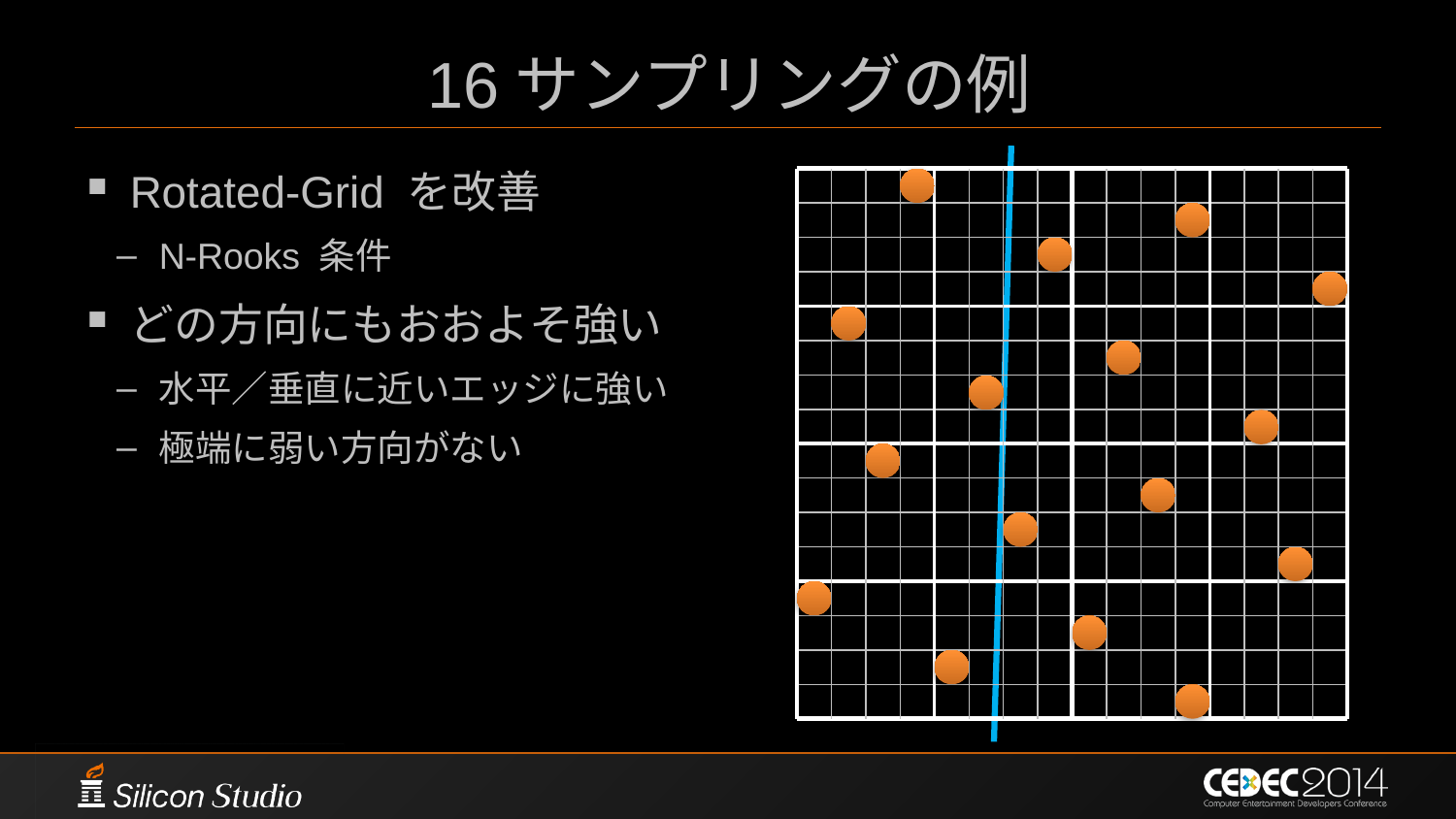

# 16サンプリングの例
Rotated-Grid を改善
N-Rooks 条件
どの方向にもおおよそ強い
水平／垂直に近いエッジに強い
極端に弱い方向がない